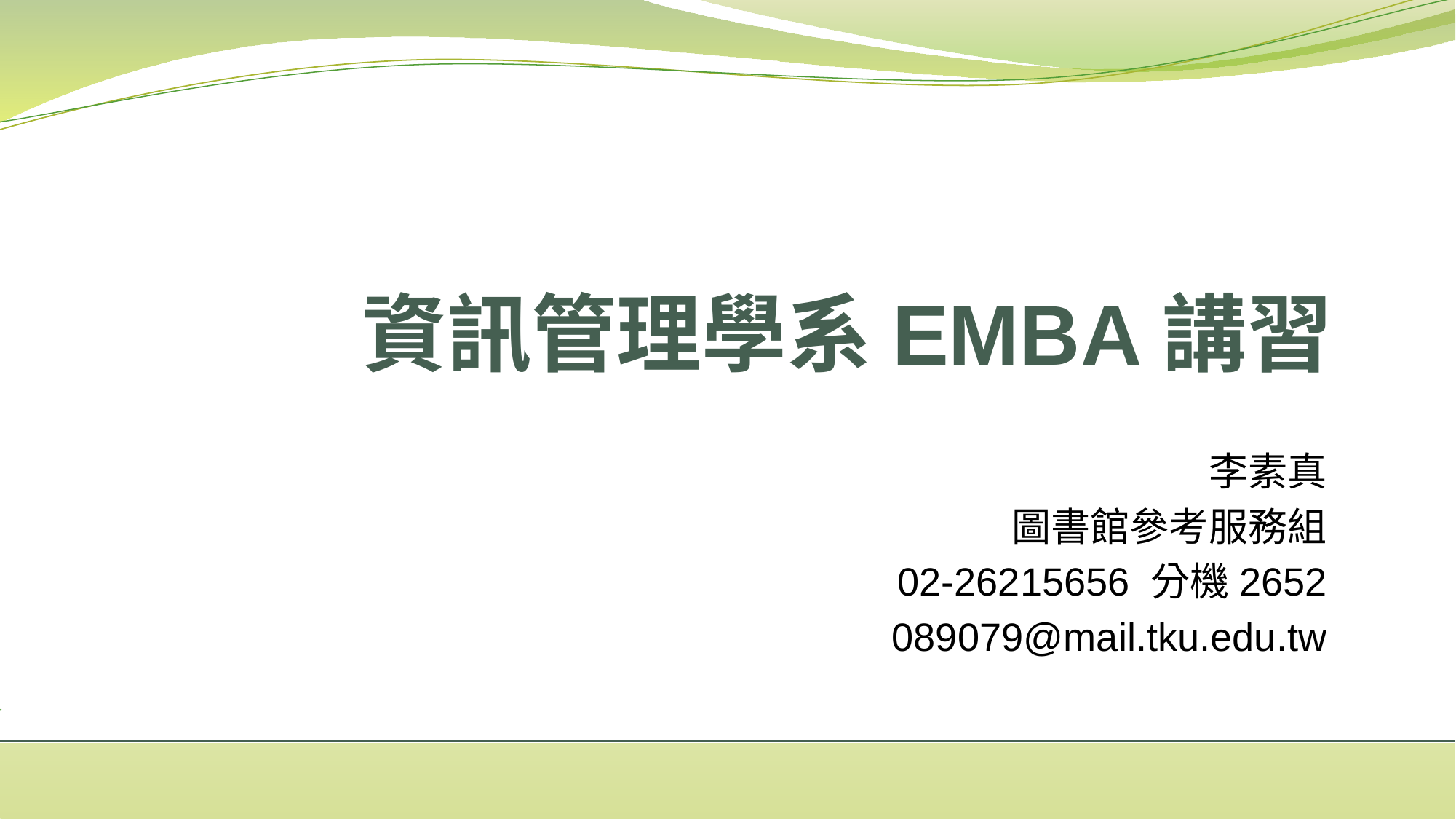

# 資訊管理學系EMBA講習

李素真
圖書館參考服務組
02-26215656 分機2652
089079@mail.tku.edu.tw